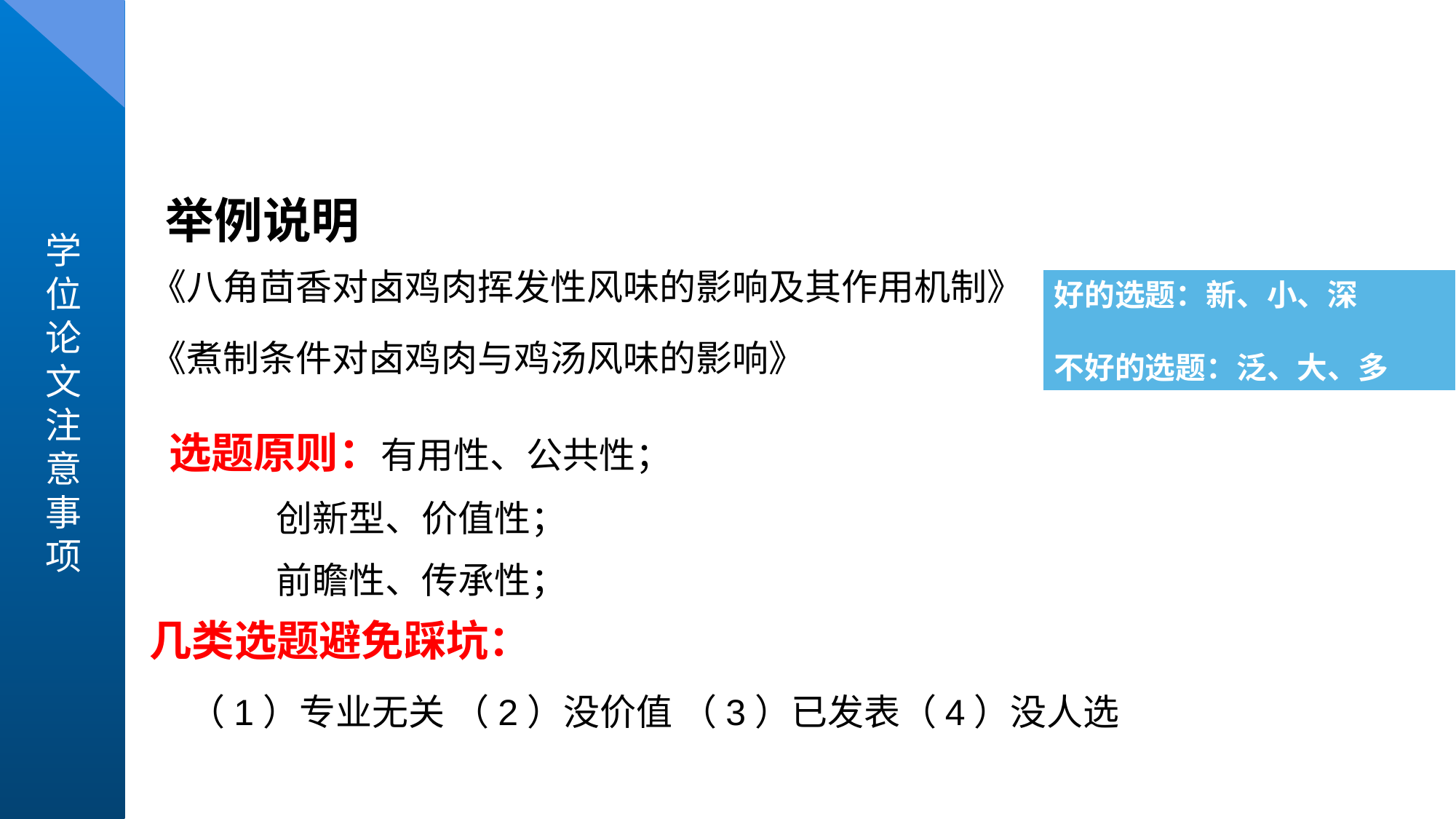

举例说明
《八角茴香对卤鸡肉挥发性风味的影响及其作用机制》
好的选题：新、小、深

不好的选题：泛、大、多
《煮制条件对卤鸡肉与鸡汤风味的影响》
学位论文注意事项
选题原则：有用性、公共性；
            创新型、价值性；
            前瞻性、传承性；
几类选题避免踩坑：
   （1）专业无关 （2）没价值 （3）已发表（4）没人选